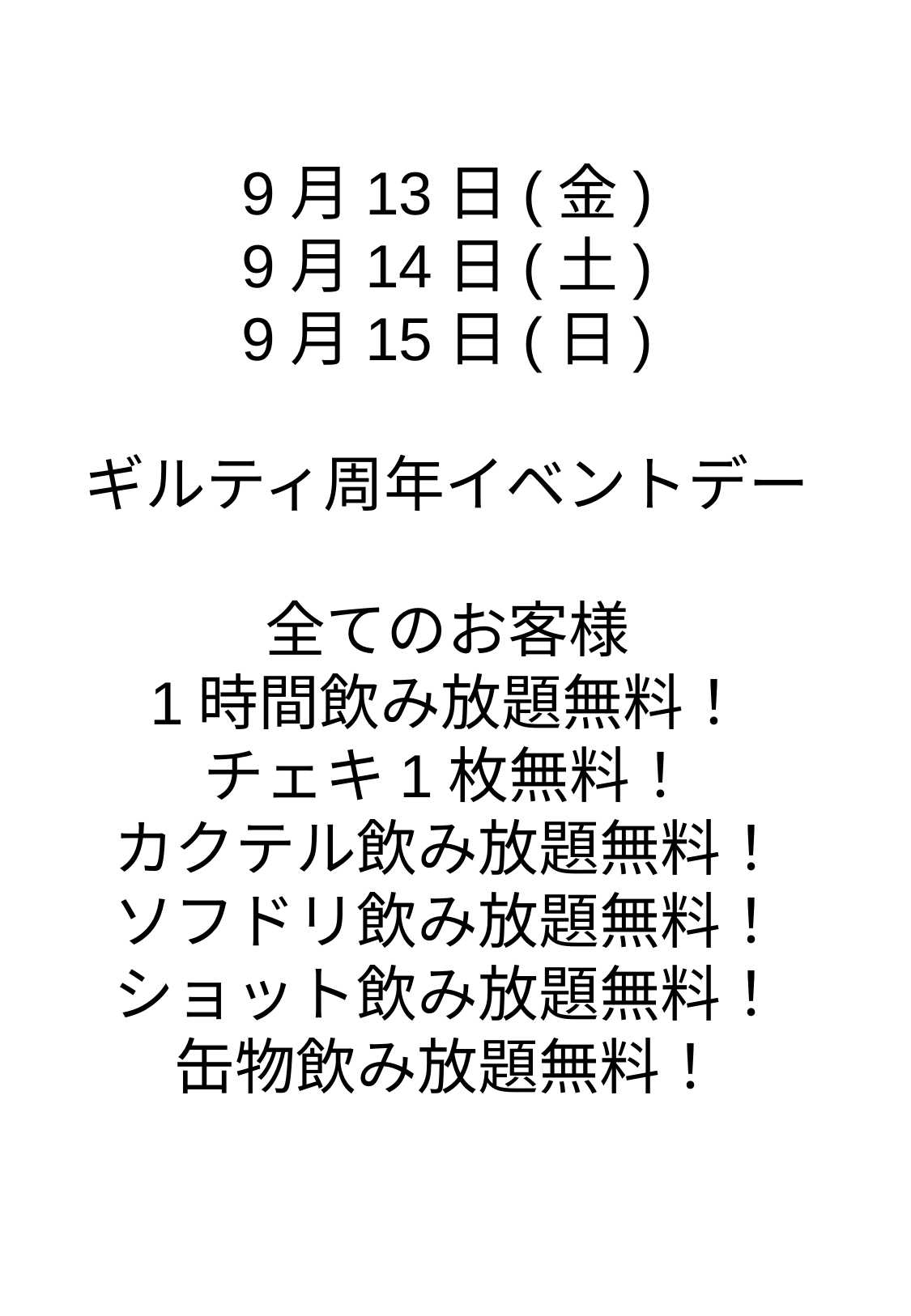

9月13日(金)
9月14日(土)
9月15日(日)

ギルティ周年イベントデー

全てのお客様
1時間飲み放題無料！
チェキ1枚無料！
カクテル飲み放題無料！
ソフドリ飲み放題無料！
ショット飲み放題無料！
缶物飲み放題無料！